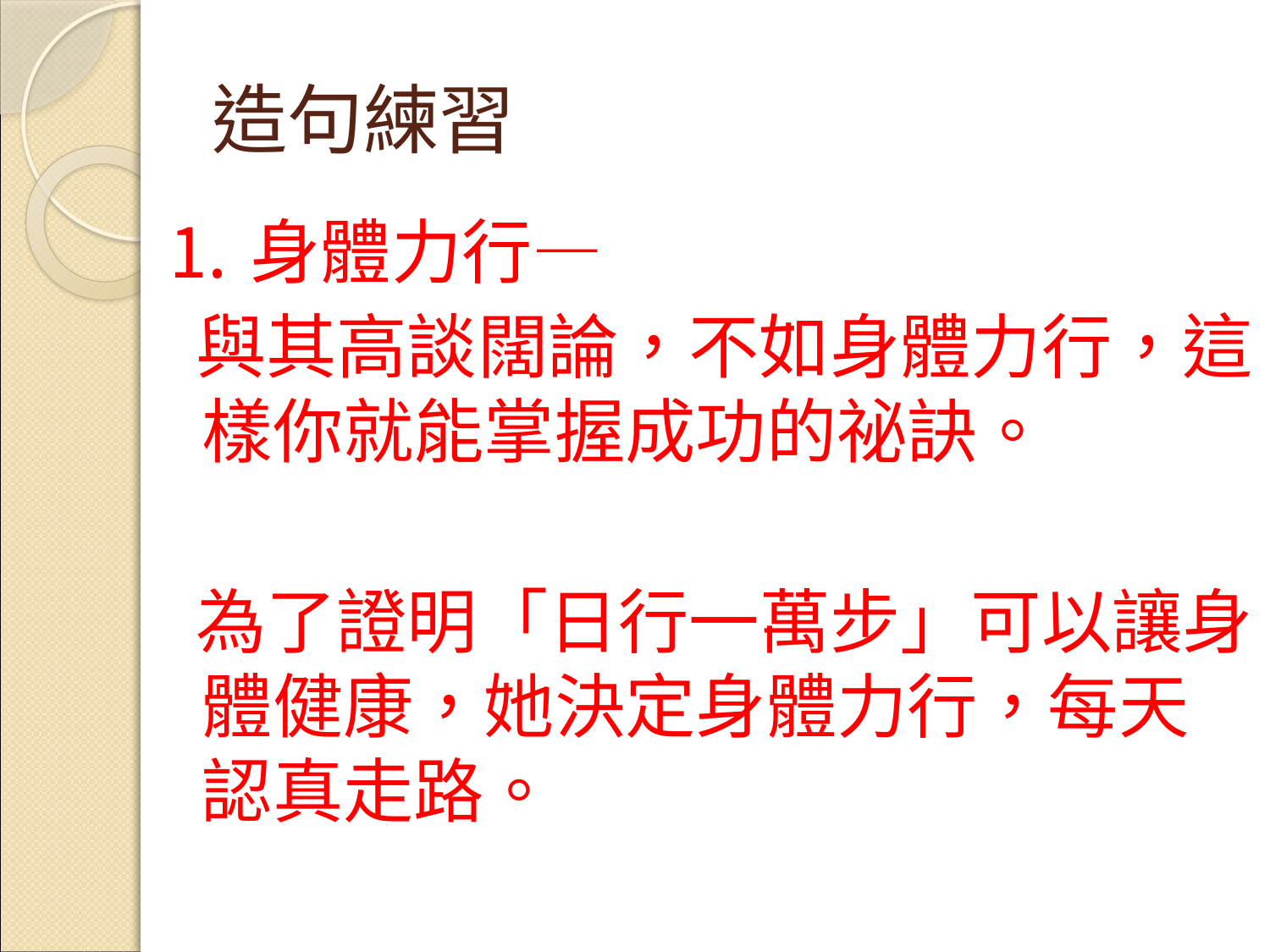

造句練習
⒈身體力行—
 與其高談闊論，不如身體力行，這樣你就能掌握成功的祕訣。

 為了證明「日行一萬步」可以讓身體健康，她決定身體力行，每天認真走路。